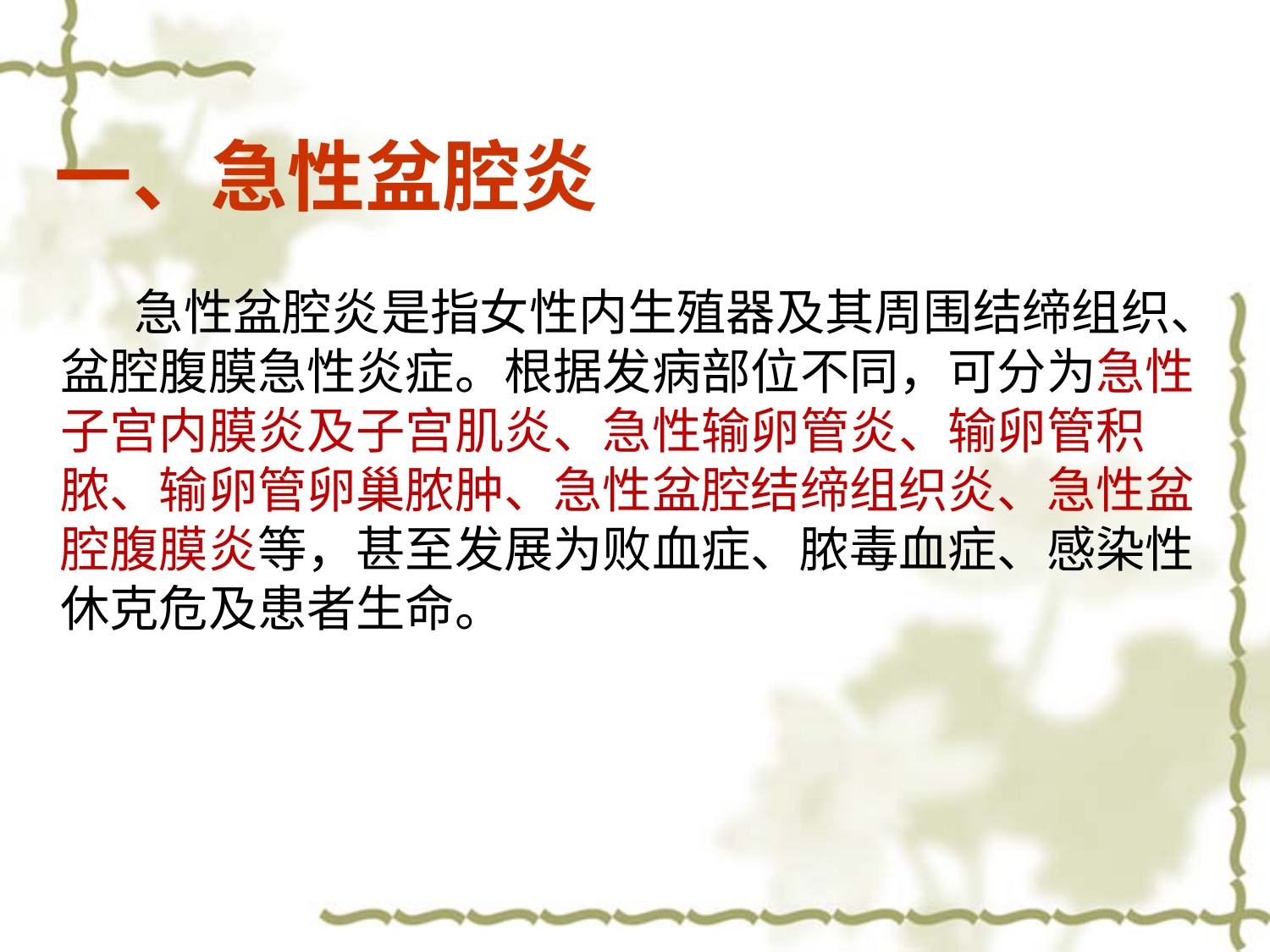

# 一、急性盆腔炎
          急性盆腔炎是指女性内生殖器及其周围结缔组织、盆腔腹膜急性炎症。根据发病部位不同，可分为急性子宫内膜炎及子宫肌炎、急性输卵管炎、输卵管积脓、输卵管卵巢脓肿、急性盆腔结缔组织炎、急性盆腔腹膜炎等，甚至发展为败血症、脓毒血症、感染性休克危及患者生命。